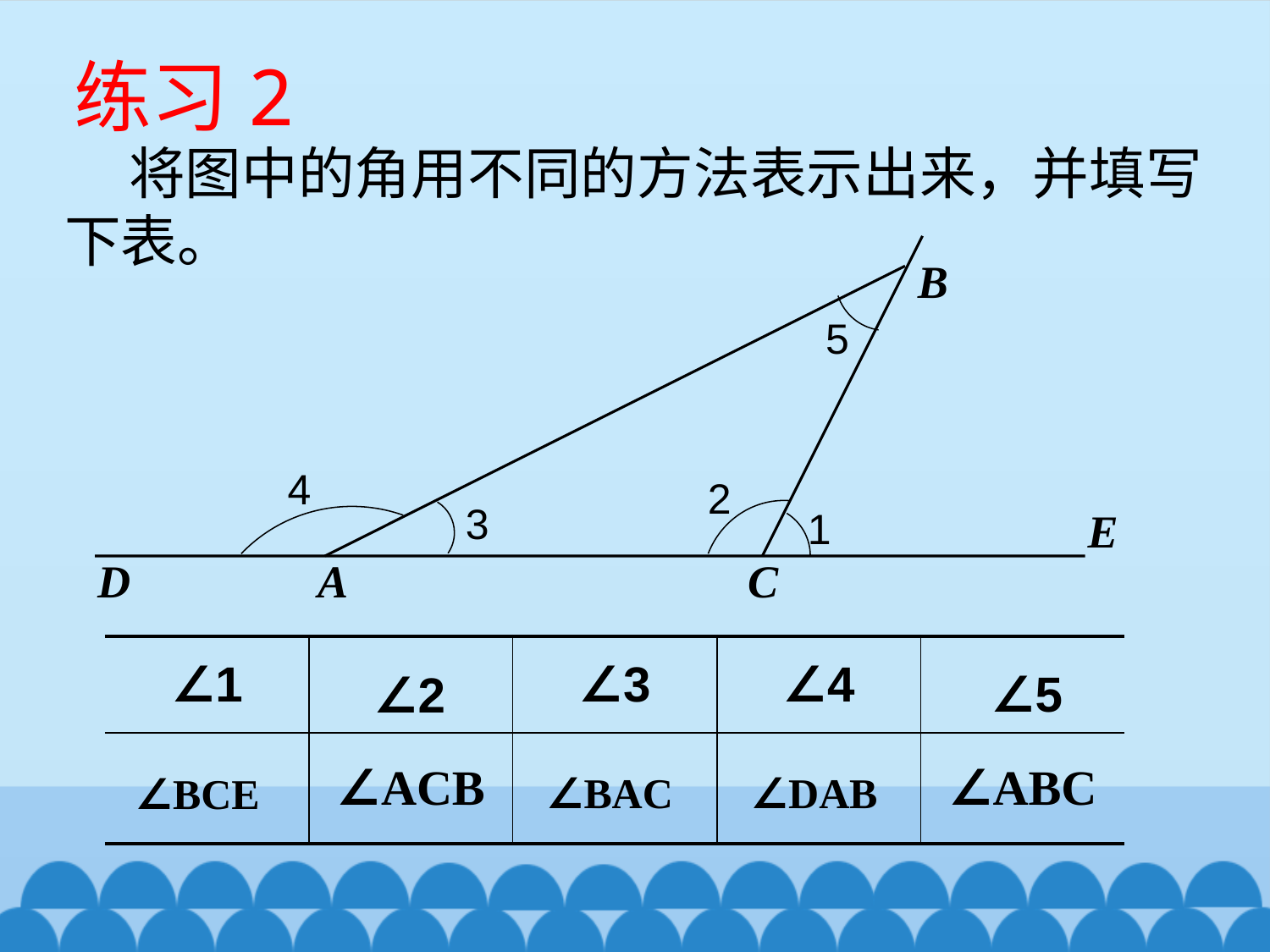

练习2
    将图中的角用不同的方法表示出来，并填写下表。

B

5
4
2
3
1
E

C
D
A
| ∠1 |  | ∠3 | ∠4 |  |
| --- | --- | --- | --- | --- |
|  | ∠ACB |  |  | ∠ABC |
∠5
∠2
∠BAC
∠DAB
∠BCE